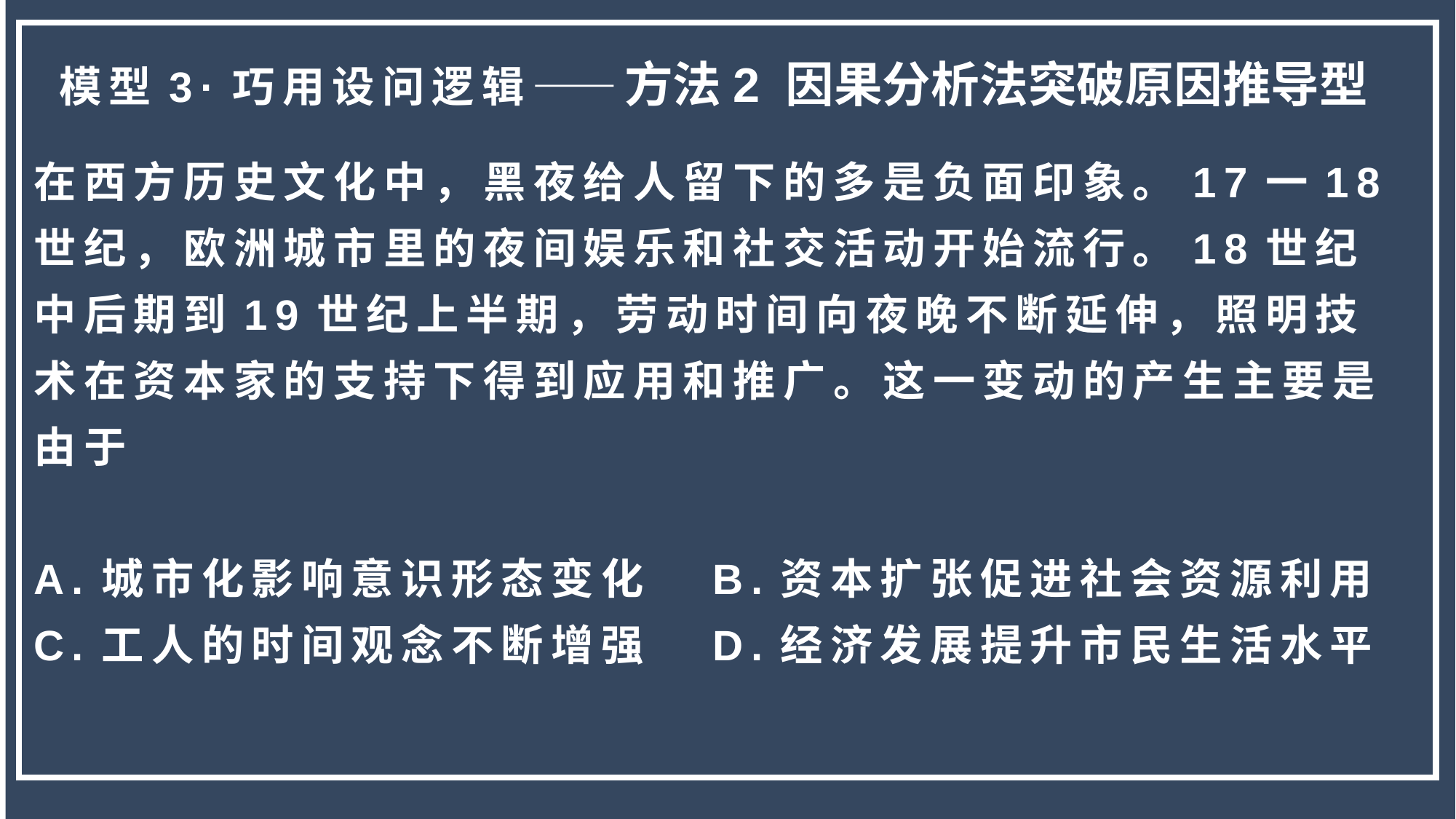

模型3·巧用设问逻辑——方法2 因果分析法突破原因推导型
在西方历史文化中，黑夜给人留下的多是负面印象。17一18世纪，欧洲城市里的夜间娱乐和社交活动开始流行。18世纪中后期到19世纪上半期，劳动时间向夜晚不断延伸，照明技术在资本家的支持下得到应用和推广。这一变动的产生主要是由于

A.城市化影响意识形态变化   B.资本扩张促进社会资源利用
C.工人的时间观念不断增强   D.经济发展提升市民生活水平